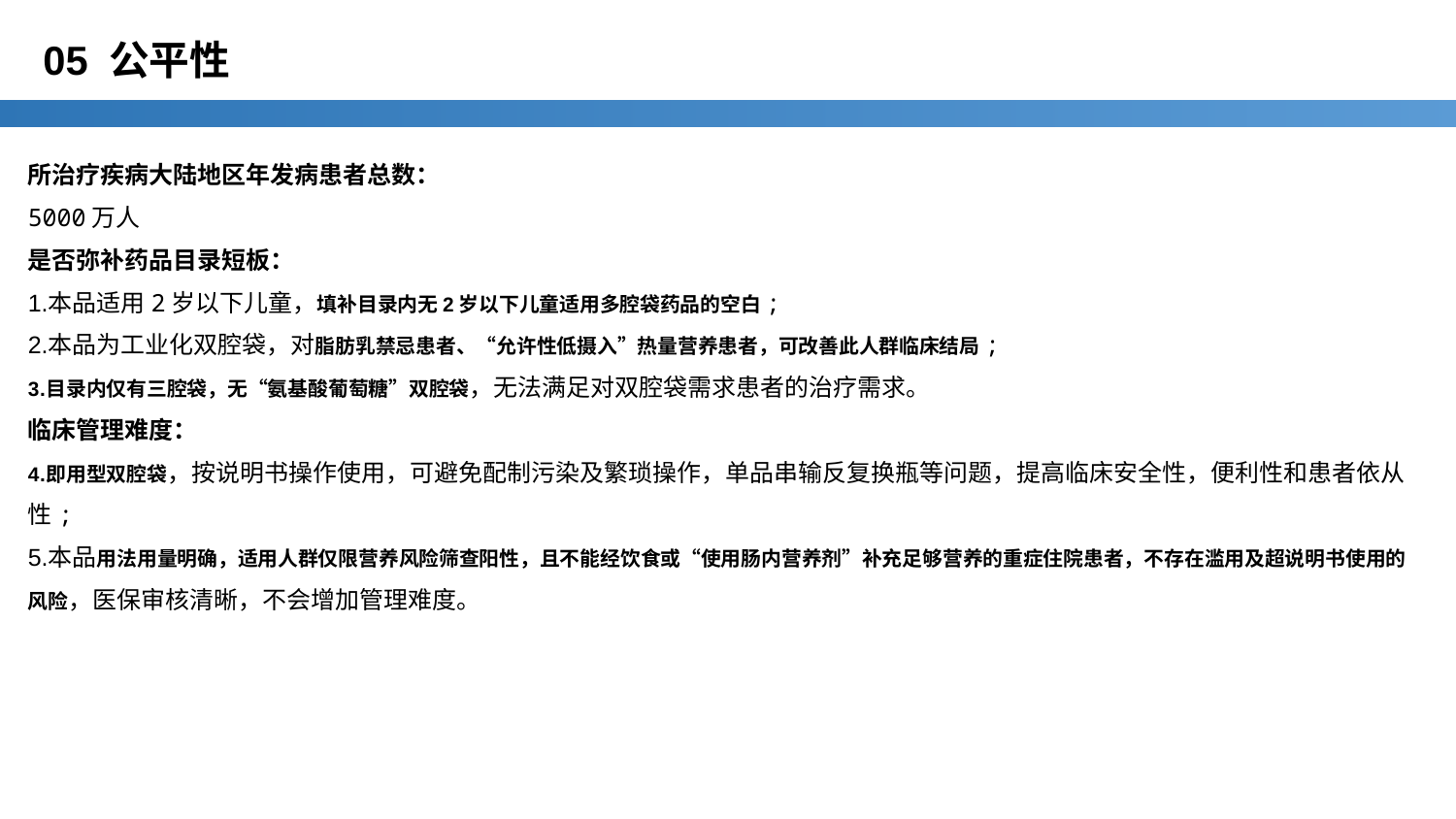

# 05 公平性
所治疗疾病大陆地区年发病患者总数：
5000万人
是否弥补药品目录短板：
本品适用2岁以下儿童，填补目录内无2岁以下儿童适用多腔袋药品的空白;
本品为工业化双腔袋，对脂肪乳禁忌患者、“允许性低摄入”热量营养患者，可改善此人群临床结局;
目录内仅有三腔袋，无“氨基酸葡萄糖”双腔袋，无法满足对双腔袋需求患者的治疗需求。
临床管理难度：
即用型双腔袋，按说明书操作使用，可避免配制污染及繁琐操作，单品串输反复换瓶等问题，提高临床安全性，便利性和患者依从性;
本品用法用量明确，适用人群仅限营养风险筛查阳性，且不能经饮食或“使用肠内营养剂”补充足够营养的重症住院患者，不存在滥用及超说明书使用的风险，医保审核清晰，不会增加管理难度。